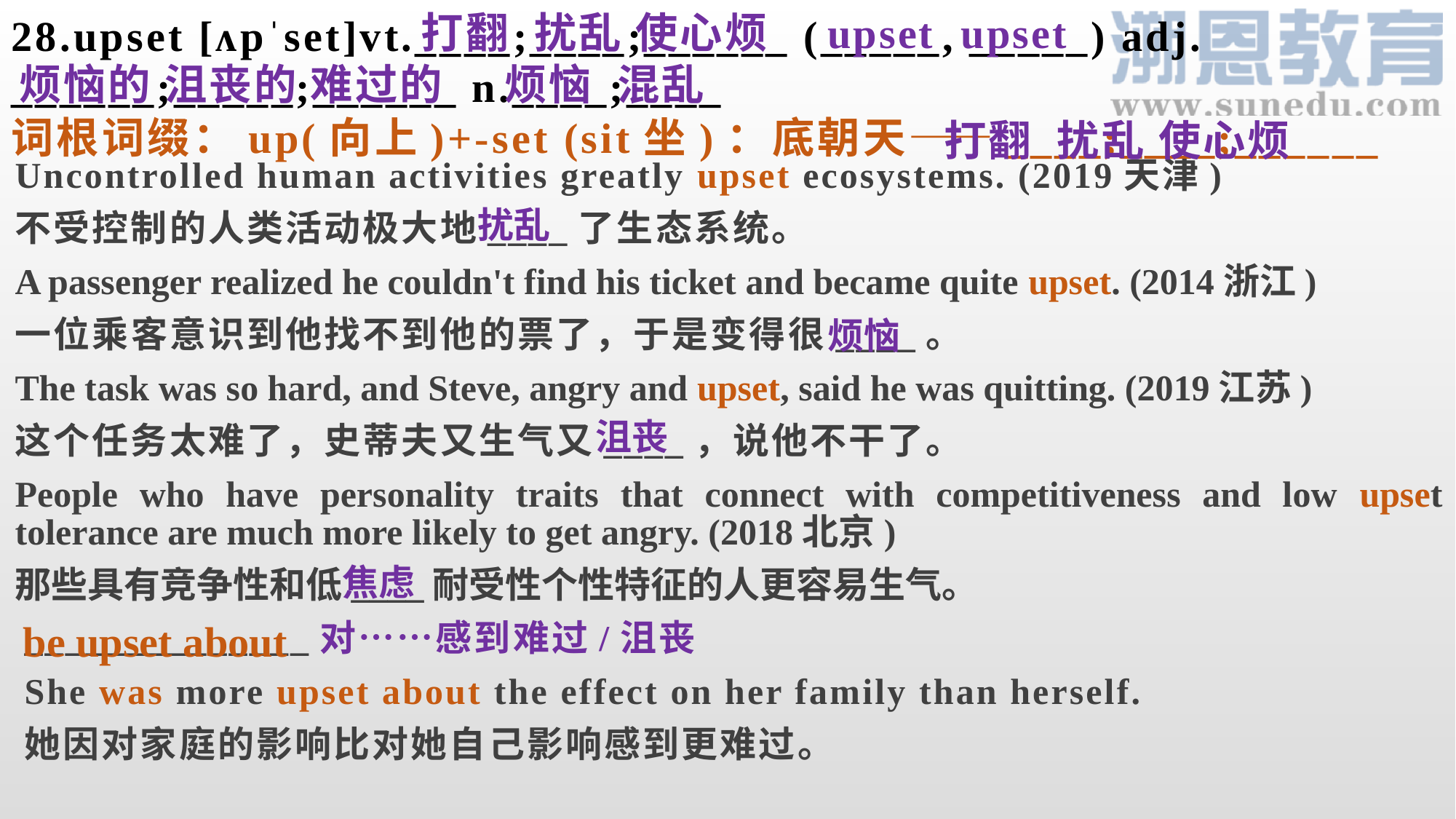

打翻  扰乱 使心烦    upset  upset
28.upset [ʌpˈset]vt.____;____;______ (_____, _____) adj. ______;_____;______ n.____;____
词根词缀：up(向上)+-set (sit坐)：底朝天——____;____;______
烦恼的 沮丧的 难过的     烦恼  混乱
打翻  扰乱 使心烦
Uncontrolled human activities greatly upset ecosystems. (2019天津)
不受控制的人类活动极大地____了生态系统。
A passenger realized he couldn't find his ticket and became quite upset. (2014浙江)
一位乘客意识到他找不到他的票了，于是变得很____。
The task was so hard, and Steve, angry and upset, said he was quitting. (2019江苏)
这个任务太难了，史蒂夫又生气又____，说他不干了。
People who have personality traits that connect with competitiveness and low upset tolerance are much more likely to get angry. (2018北京)
那些具有竞争性和低____耐受性个性特征的人更容易生气。

扰乱
烦恼
沮丧
焦虑
be upset about
______________对……感到难过/沮丧
She was more upset about the effect on her family than herself.
她因对家庭的影响比对她自己影响感到更难过。